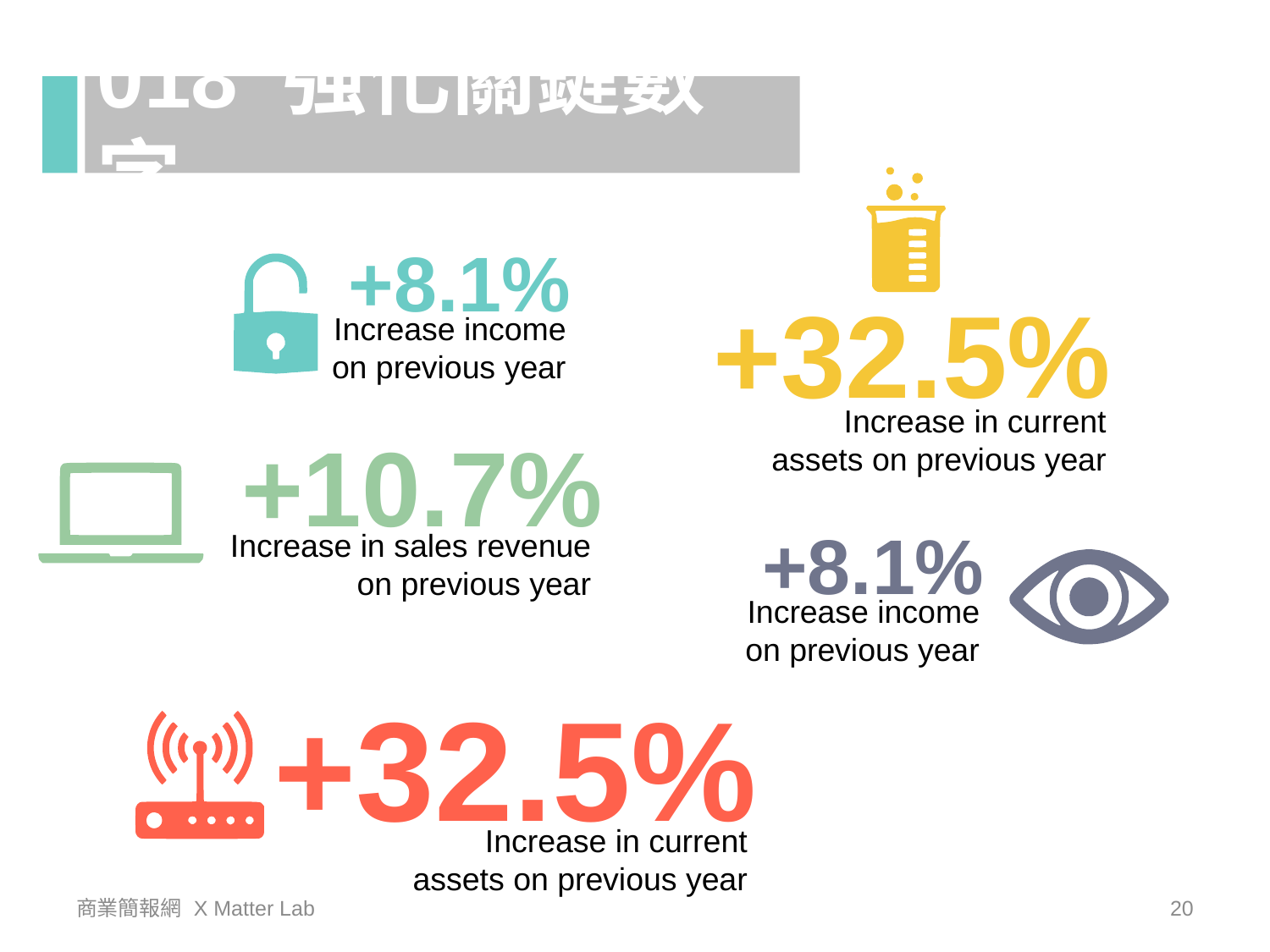

018 強化關鍵數字

+8.1%

+32.5%
Increase income on previous year
Increase in current assets on previous year
+10.7%

+8.1%
Increase in sales revenue on previous year

Increase income on previous year
+32.5%

Increase in current assets on previous year
商業簡報網 X Matter Lab
20